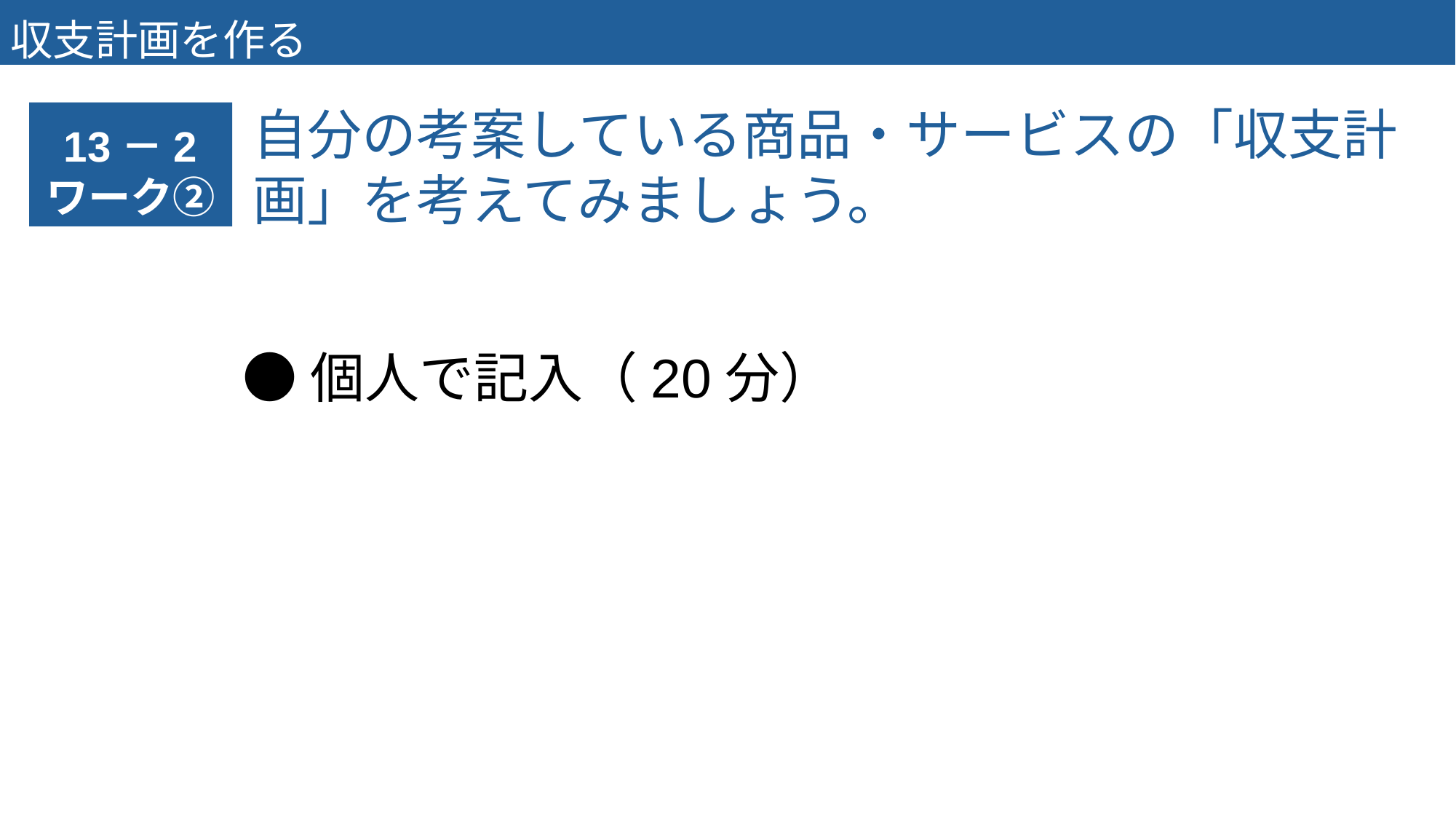

収支計画を作る
自分の考案している商品・サービスの「収支計画」を考えてみましょう。
13－2
ワーク②
●個人で記入（20分）